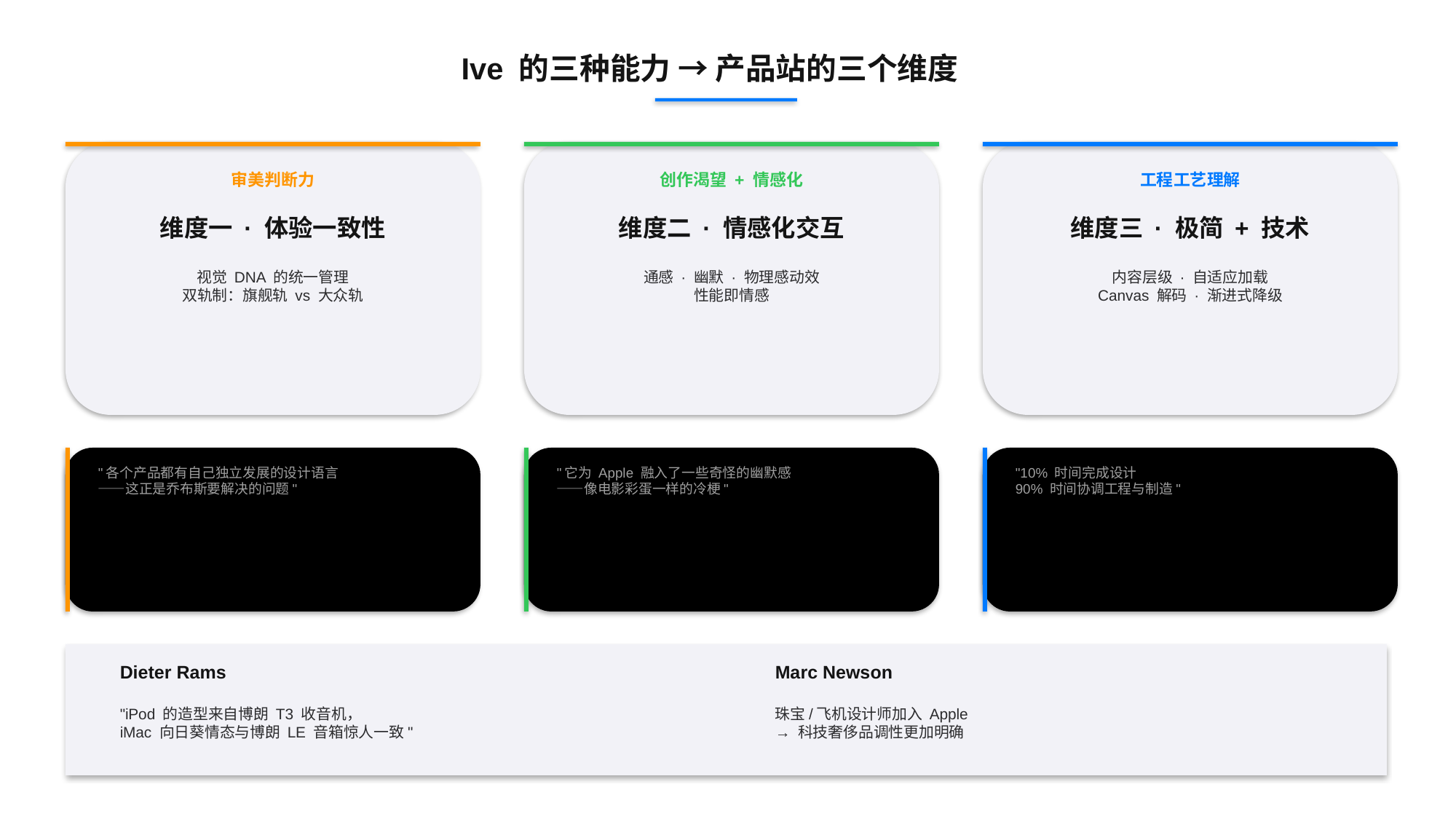

Ive 的三种能力 → 产品站的三个维度

审美判断力
创作渴望 + 情感化
工程工艺理解
维度一 · 体验一致性
维度二 · 情感化交互
维度三 · 极简 + 技术
视觉 DNA 的统一管理
双轨制：旗舰轨 vs 大众轨
通感 · 幽默 · 物理感动效
性能即情感
内容层级 · 自适应加载
Canvas 解码 · 渐进式降级

"各个产品都有自己独立发展的设计语言
——这正是乔布斯要解决的问题"
"它为 Apple 融入了一些奇怪的幽默感
——像电影彩蛋一样的冷梗"
"10% 时间完成设计
90% 时间协调工程与制造"

Dieter Rams
Marc Newson
"iPod 的造型来自博朗 T3 收音机，
iMac 向日葵情态与博朗 LE 音箱惊人一致"
珠宝/飞机设计师加入 Apple
→ 科技奢侈品调性更加明确